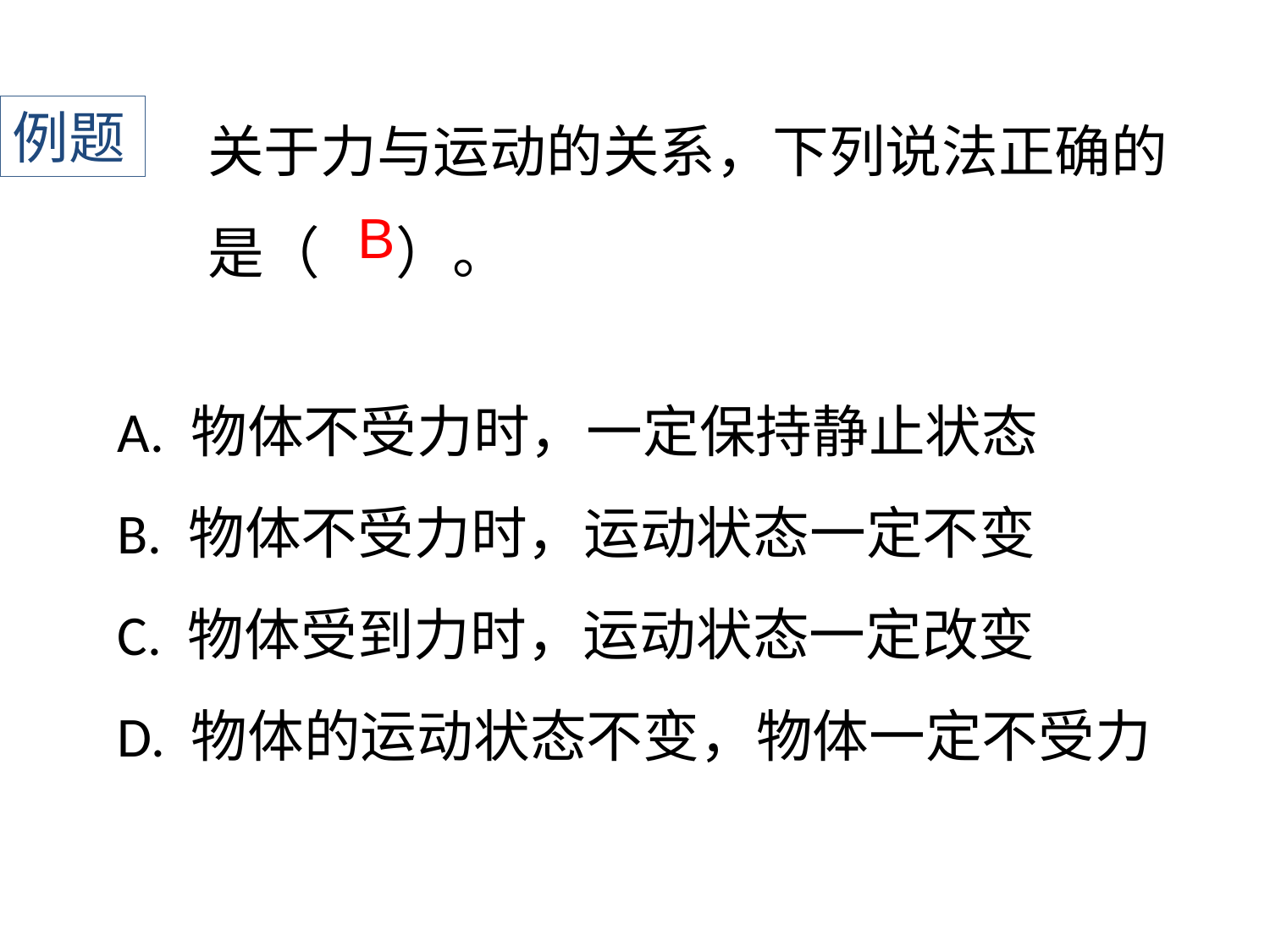

关于力与运动的关系，下列说法正确的是（      ）。
例题
B
A. 物体不受力时，一定保持静止状态
B. 物体不受力时，运动状态一定不变
C. 物体受到力时，运动状态一定改变
D. 物体的运动状态不变，物体一定不受力